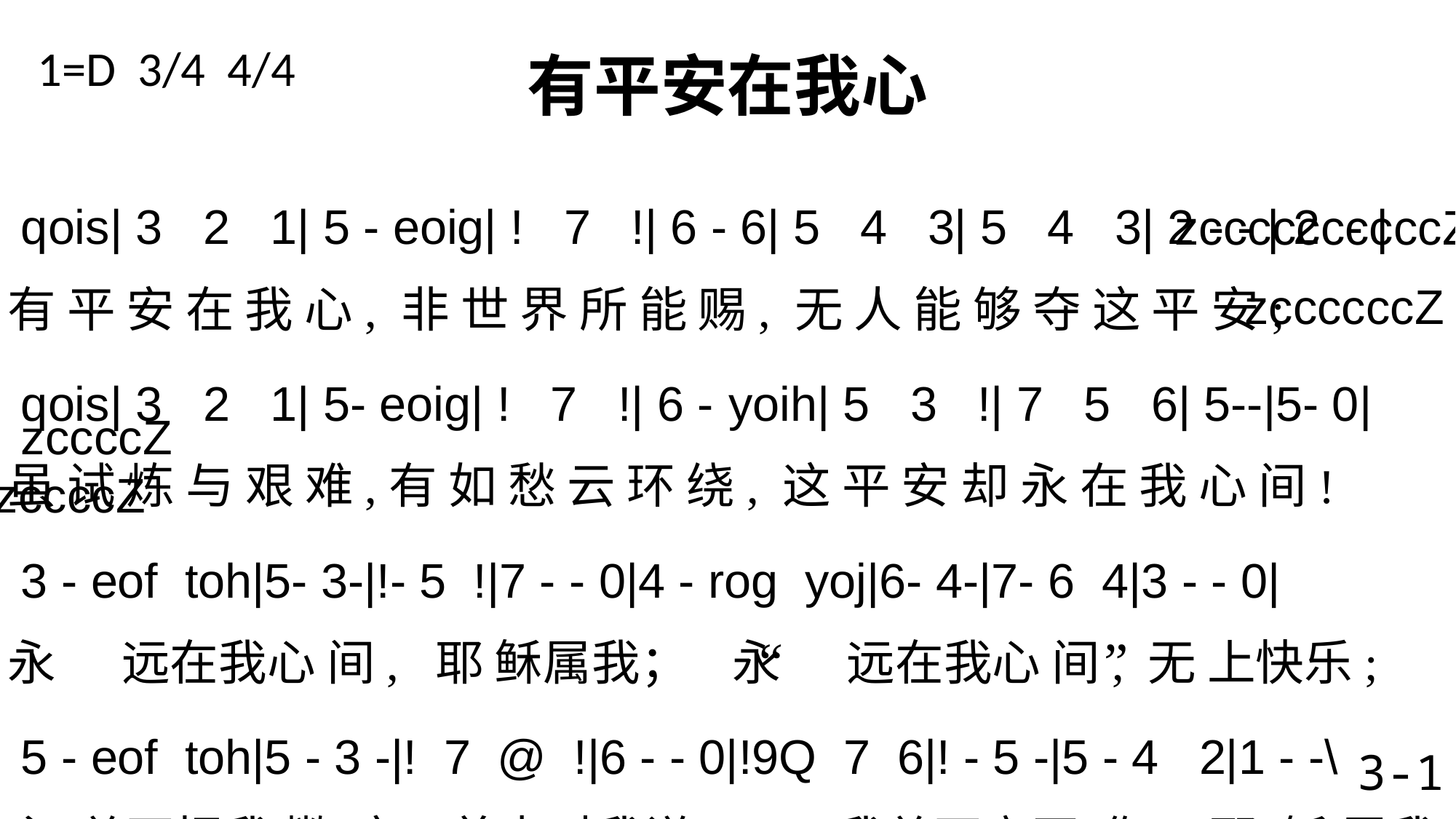

# 有平安在我心
1=D  3/4  4/4
  zccccccccccZ
 qois| 3   2   1| 5 - eoig| !   7   !| 6 - 6| 5   4   3| 5   4   3| 2 - - | 2  - |
有 平 安 在 我 心, 非 世 界 所 能 赐, 无 人 能 够 夺 这 平 安;
 qois| 3   2   1| 5- eoig| !   7   !| 6 - yoih| 5   3   !| 7   5   6| 5--|5- 0|
虽 试 炼 与 艰 难,有 如 愁 云 环 绕, 这 平 安 却 永 在 我 心 间!
 3 - eof  toh|5- 3-|!- 5  !|7 - - 0|4 - rog  yoj|6- 4-|7- 6  4|3 - - 0|
永      远在我心 间,  耶 稣属我；    永      远在我心 间, 无 上快乐;
 5 - eof  toh|5 - 3 -|!  7  @  !|6 - - 0|!9Q  7  6|! - 5 -|5 - 4   2|1 - -\
主  总不把我 撇  弃, 慈声对我说:        我总不离开  你,  耶  稣 属我。
  zccccccZ
  zccccZ                                                   zccccZ
 “                        ”
3-1